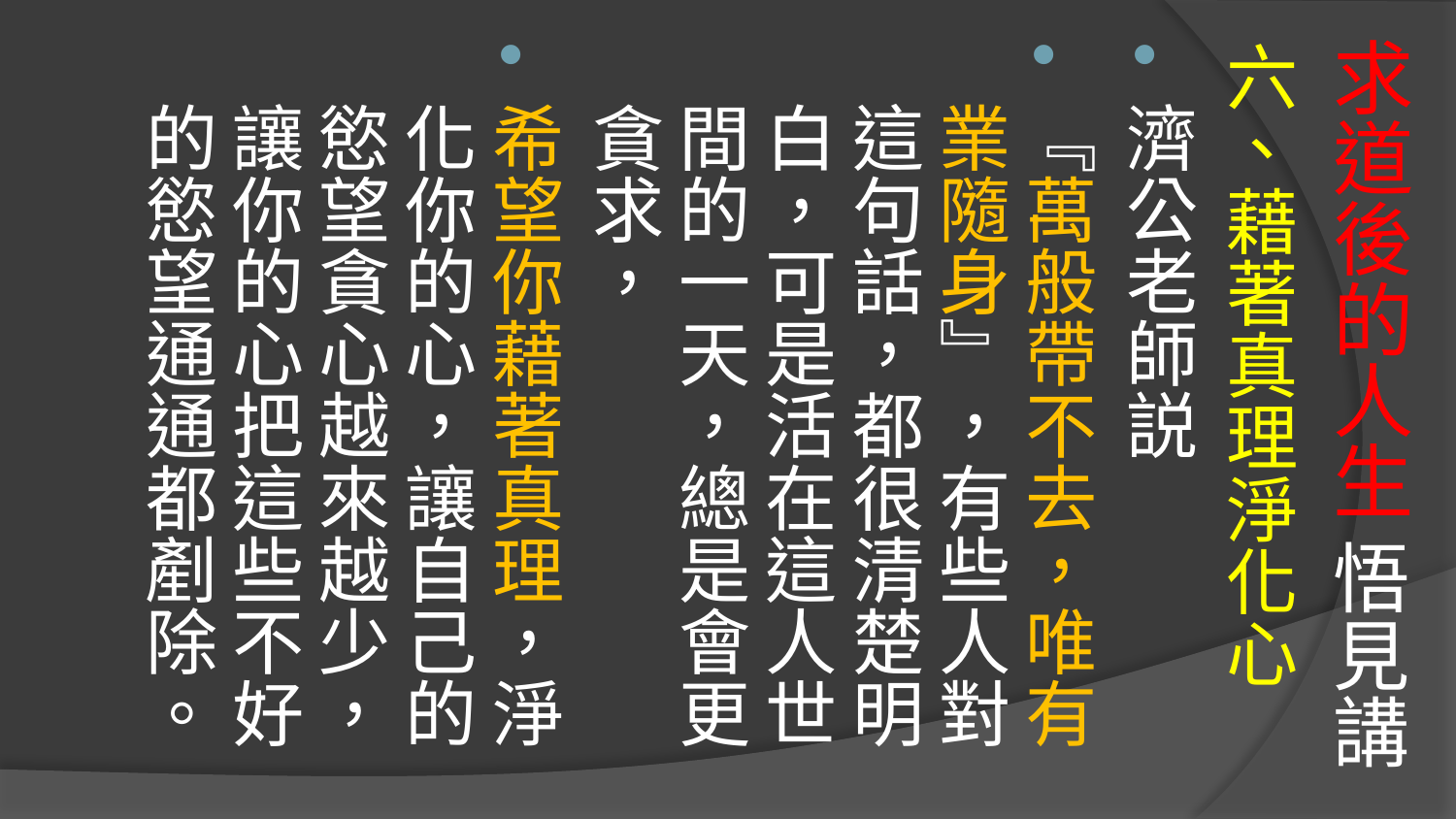

# 求道後的人生 悟見講
六、藉著真理淨化心
濟公老師説
『萬般帶不去，唯有業隨身』，有些人對這句話，都很清楚明白，可是活在這人世間的一天，總是會更貪求，
希望你藉著真理，淨化你的心，讓自己的慾望貪心越來越少，讓你的心把這些不好的慾望通通都剷除。﻿